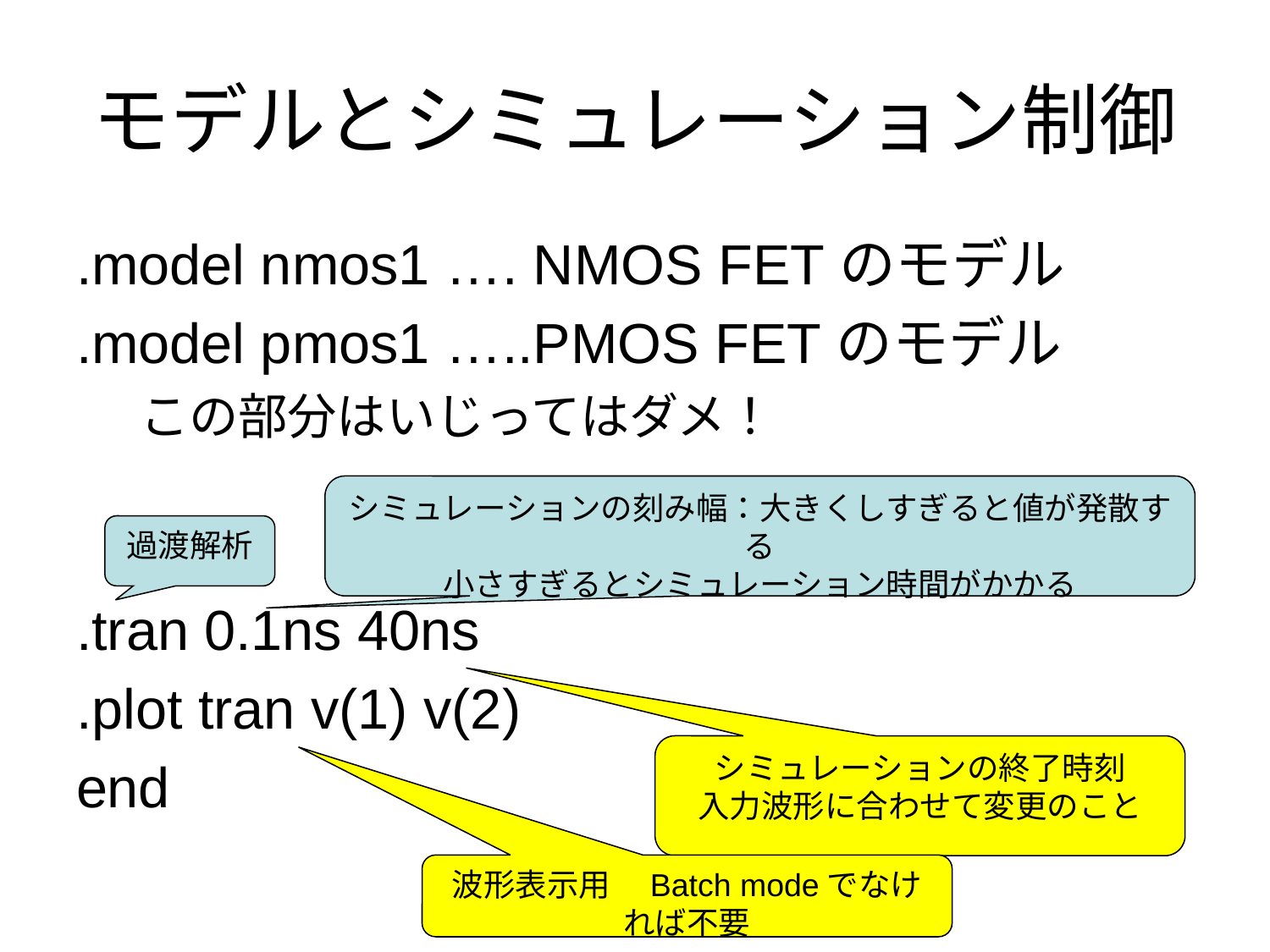

# モデルとシミュレーション制御
.model nmos1 …. NMOS FETのモデル
.model pmos1 …..PMOS FETのモデル
この部分はいじってはダメ！

.tran 0.1ns 40ns
.plot tran v(1) v(2)
end
シミュレーションの刻み幅：大きくしすぎると値が発散する
小さすぎるとシミュレーション時間がかかる
過渡解析
シミュレーションの終了時刻
入力波形に合わせて変更のこと
波形表示用　Batch modeでなければ不要